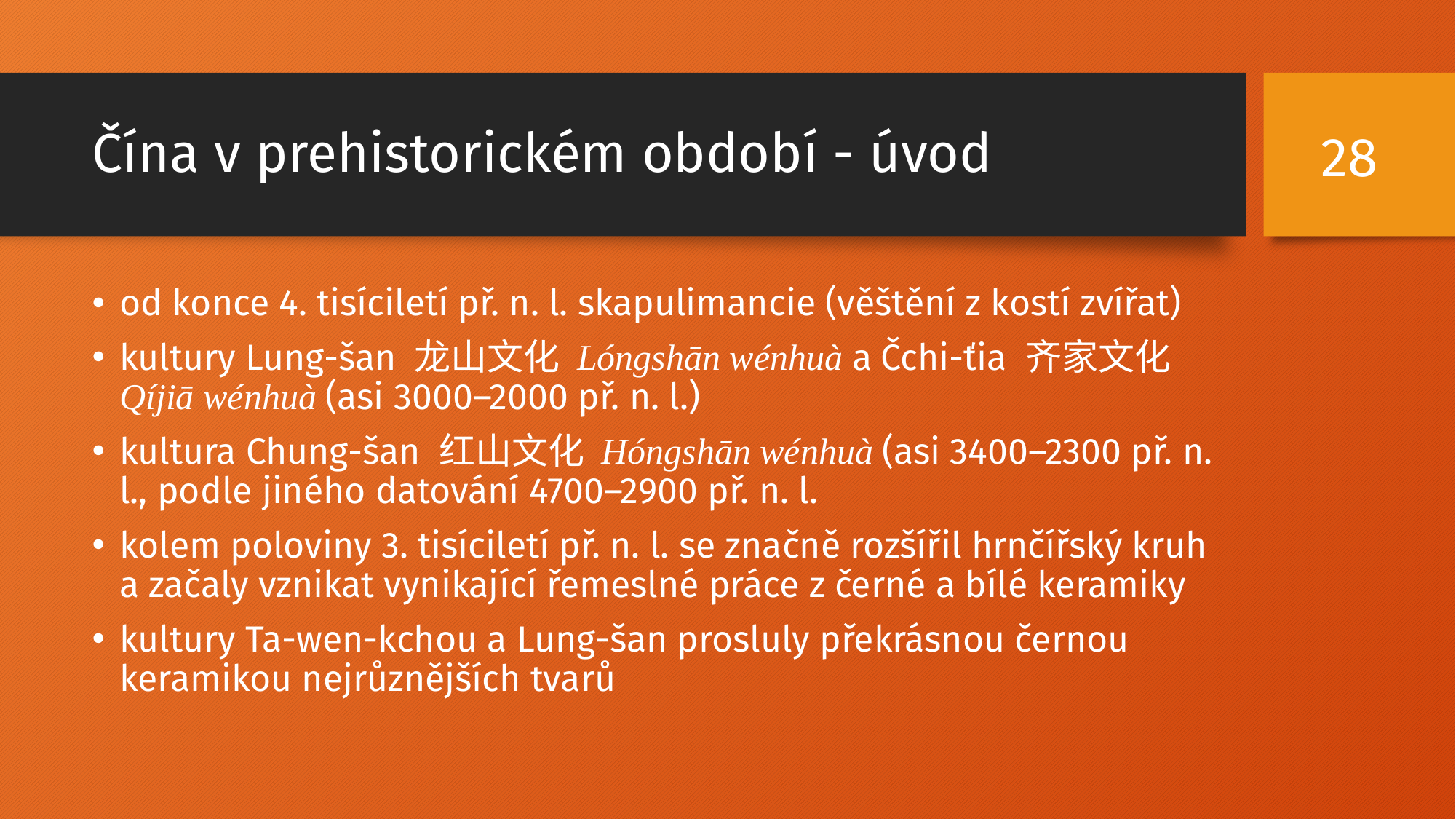

28
# Čína v prehistorickém období - úvod
od konce 4. tisíciletí př. n. l. skapulimancie (věštění z kostí zvířat)
kultury Lung-šan 龙山文化 Lóngshān wénhuà a Čchi-ťia 齐家文化 Qíjiā wénhuà (asi 3000–2000 př. n. l.)
kultura Chung-šan 红山文化 Hóngshān wénhuà (asi 3400–2300 př. n. l., podle jiného datování 4700–2900 př. n. l.
kolem poloviny 3. tisíciletí př. n. l. se značně rozšířil hrnčířský kruh a začaly vznikat vynikající řemeslné práce z černé a bílé keramiky
kultury Ta-wen-kchou a Lung-šan prosluly překrásnou černou keramikou nejrůznějších tvarů